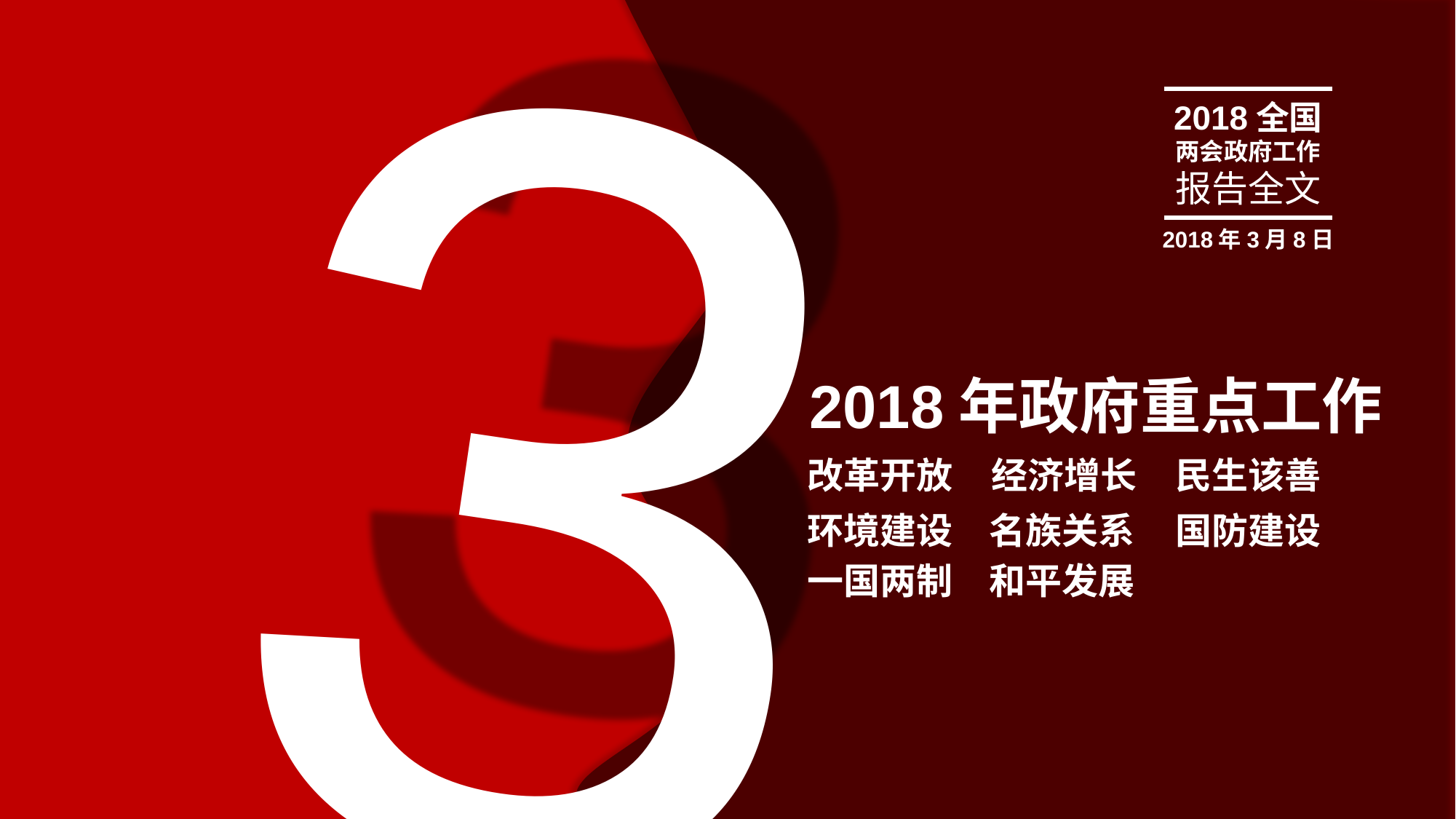

3

2018全国
两会政府工作
报告全文
2018年3月8日
2018年政府重点工作
改革开放
经济增长
民生该善
环境建设
名族关系
国防建设
一国两制
和平发展